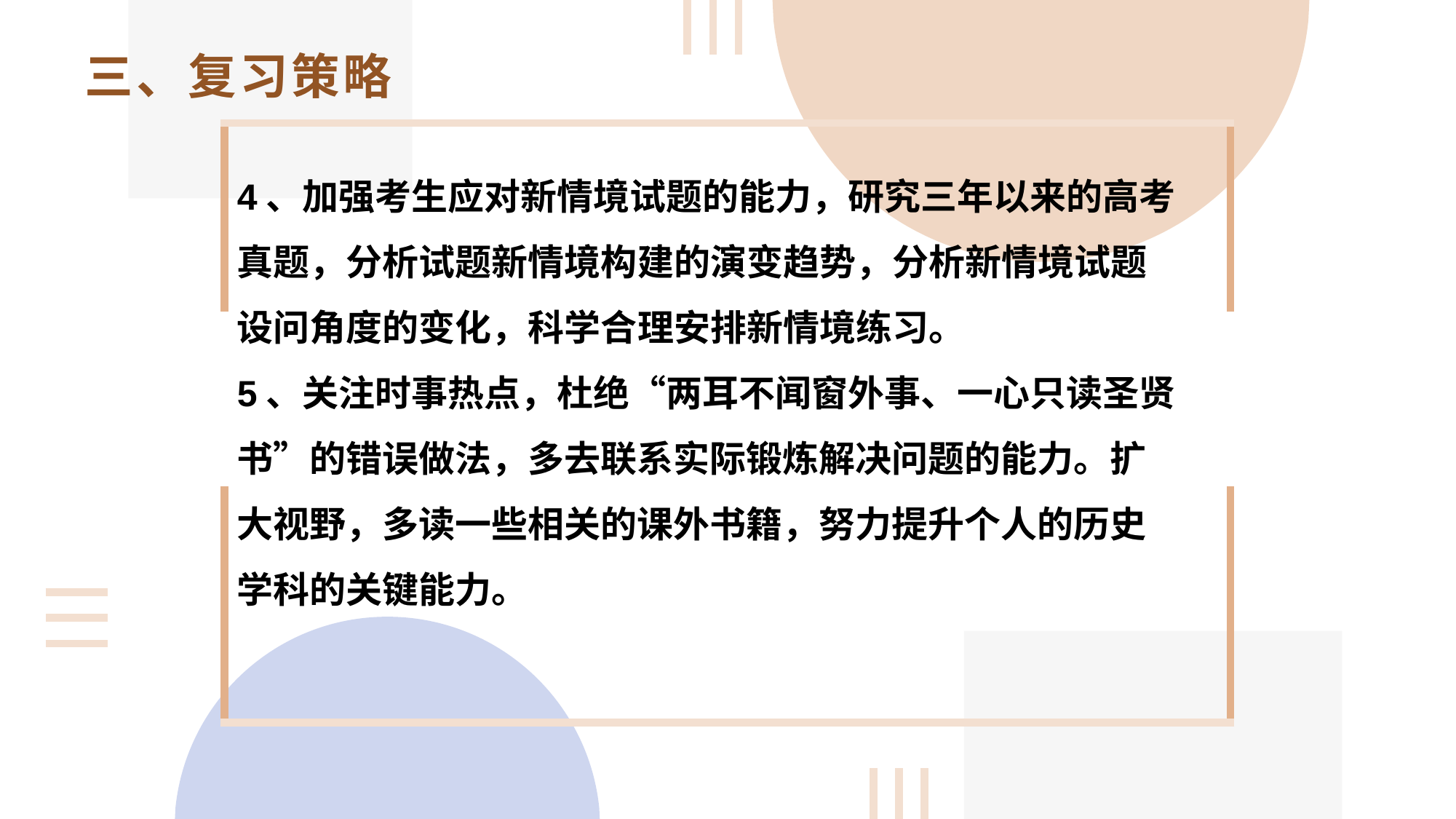

# 三、复习策略
4、加强考生应对新情境试题的能力，研究三年以来的高考真题，分析试题新情境构建的演变趋势，分析新情境试题设问角度的变化，科学合理安排新情境练习。
5、关注时事热点，杜绝“两耳不闻窗外事、一心只读圣贤书”的错误做法，多去联系实际锻炼解决问题的能力。扩大视野，多读一些相关的课外书籍，努力提升个人的历史学科的关键能力。